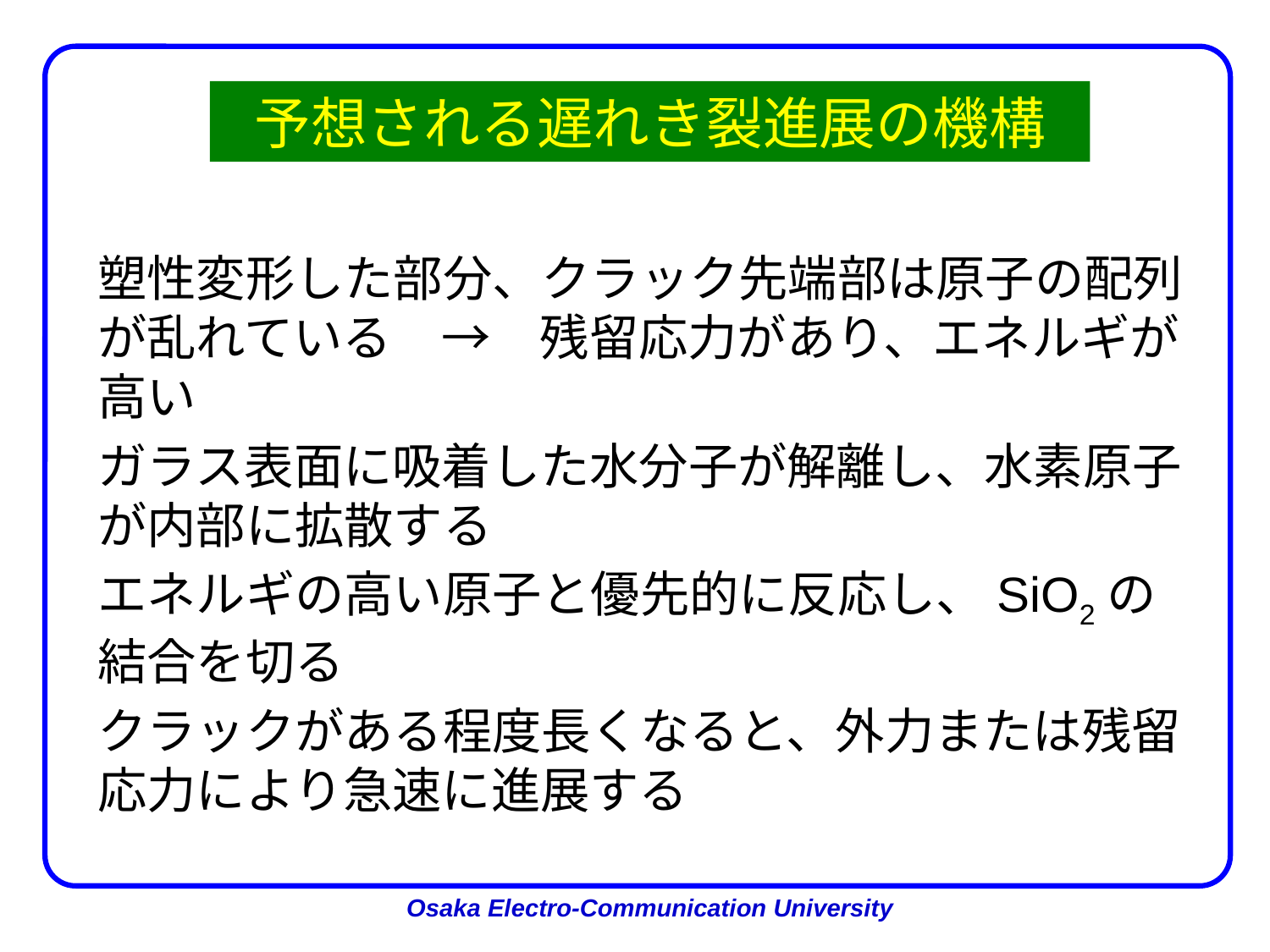

# 予想される遅れき裂進展の機構
塑性変形した部分、クラック先端部は原子の配列が乱れている　→　残留応力があり、エネルギが高い
ガラス表面に吸着した水分子が解離し、水素原子が内部に拡散する
エネルギの高い原子と優先的に反応し、SiO2の結合を切る
クラックがある程度長くなると、外力または残留応力により急速に進展する

Osaka Electro-Communication University